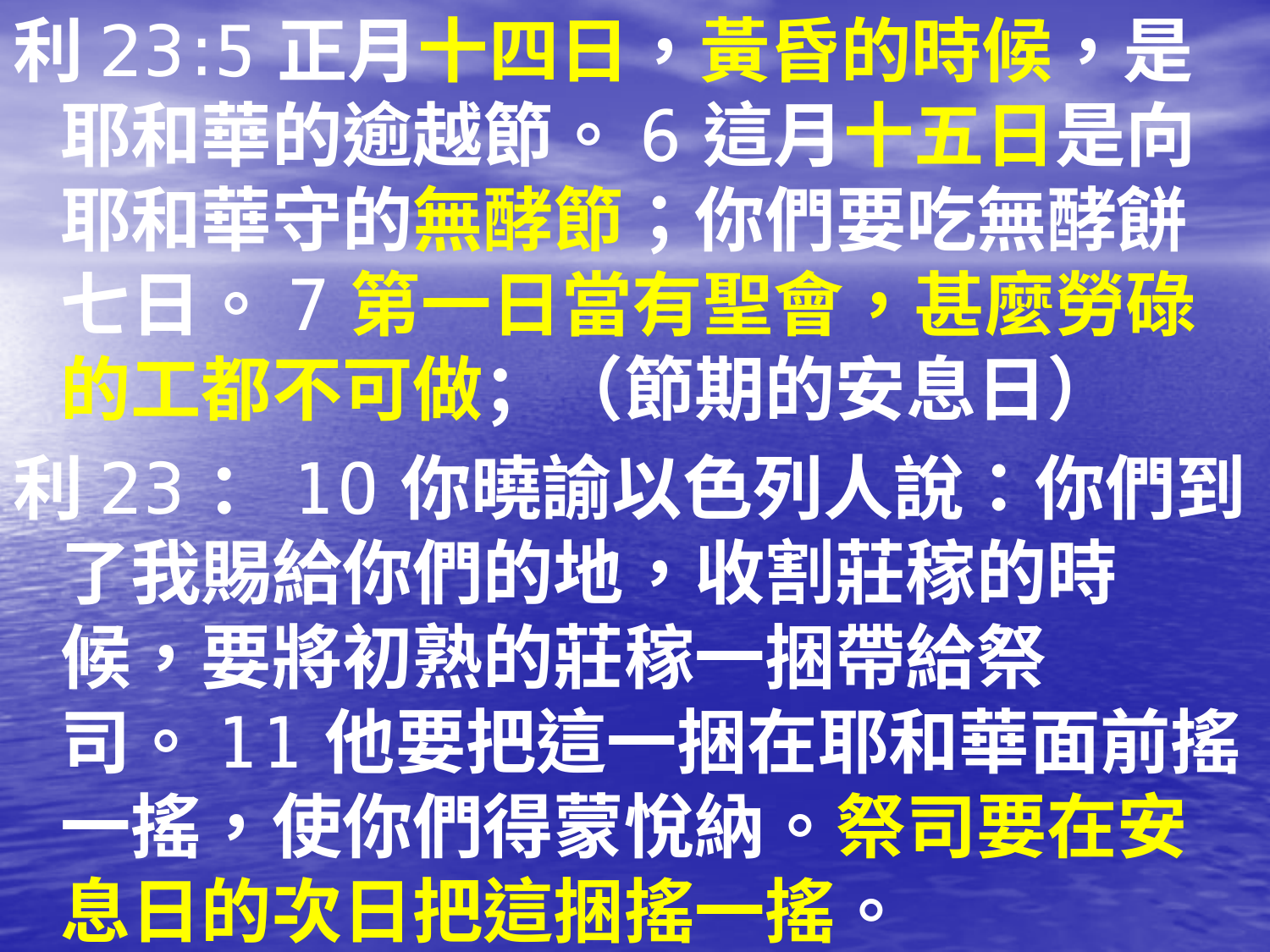

利23:5正月十四日，黃昏的時候，是耶和華的逾越節。6這月十五日是向耶和華守的無酵節；你們要吃無酵餅七日。7第一日當有聖會，甚麼勞碌的工都不可做；（節期的安息日）
利23：10你曉諭以色列人說：你們到了我賜給你們的地，收割莊稼的時候，要將初熟的莊稼一捆帶給祭司。11他要把這一捆在耶和華面前搖一搖，使你們得蒙悅納。祭司要在安息日的次日把這捆搖一搖。